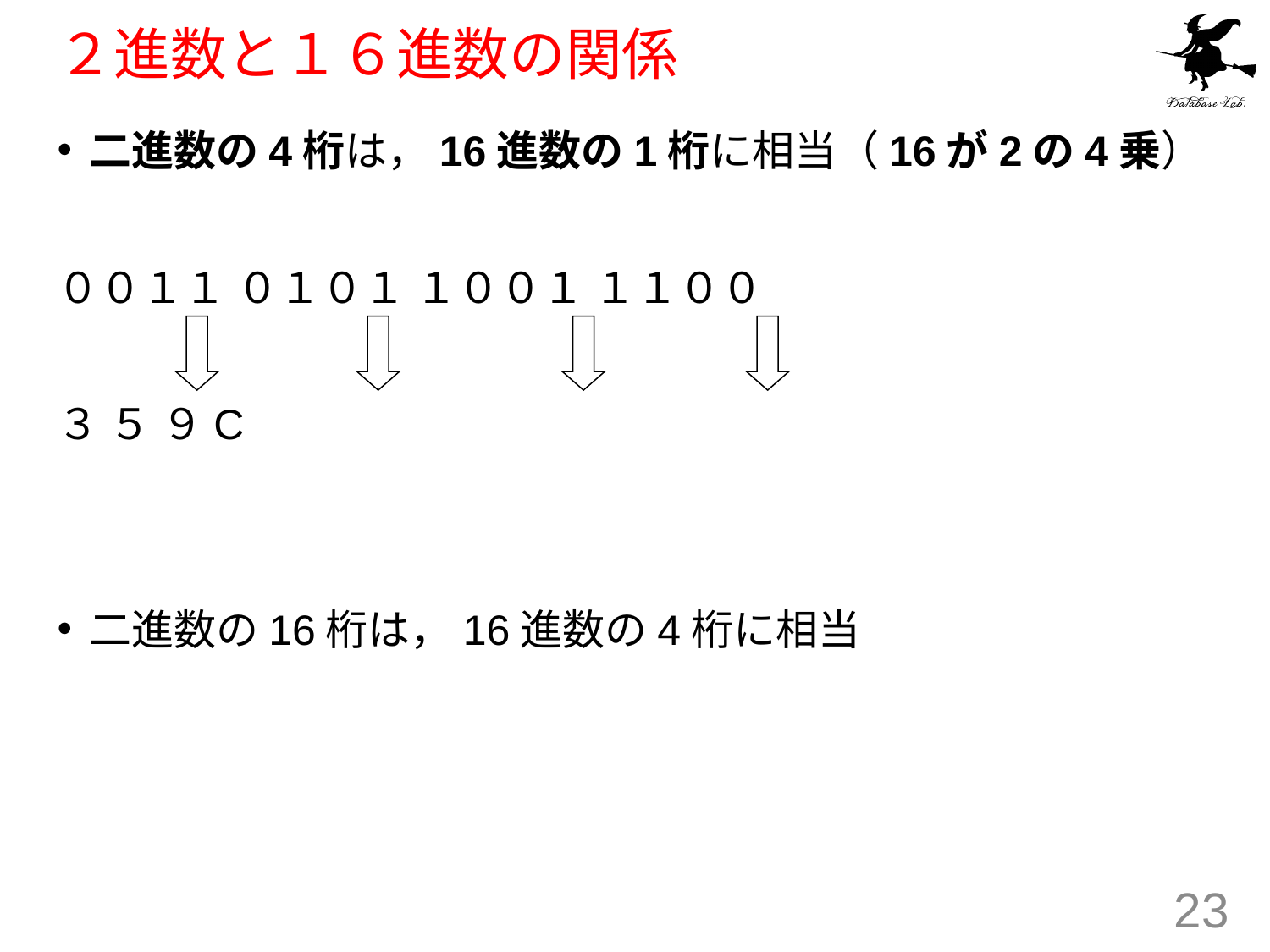

# ２進数と１６進数の関係
二進数の4桁は，16進数の1桁に相当（16が2の4乗）

００１１ ０１０１ １００１ １１００

３ ５ ９C

二進数の16桁は，16進数の4桁に相当

23